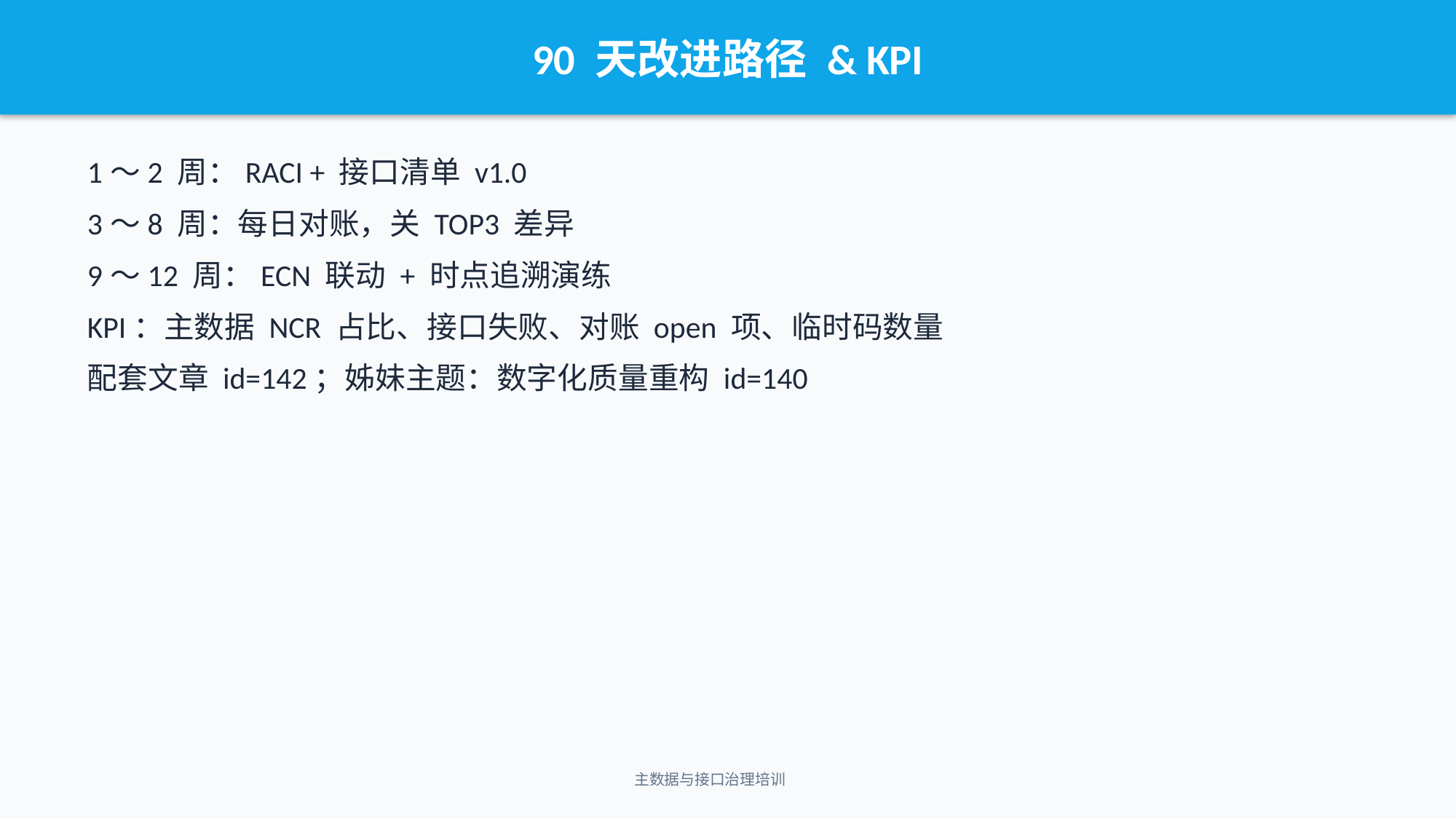

90 天改进路径 & KPI
1～2 周：RACI + 接口清单 v1.0
3～8 周：每日对账，关 TOP3 差异
9～12 周：ECN 联动 + 时点追溯演练
KPI：主数据 NCR 占比、接口失败、对账 open 项、临时码数量
配套文章 id=142；姊妹主题：数字化质量重构 id=140
主数据与接口治理培训